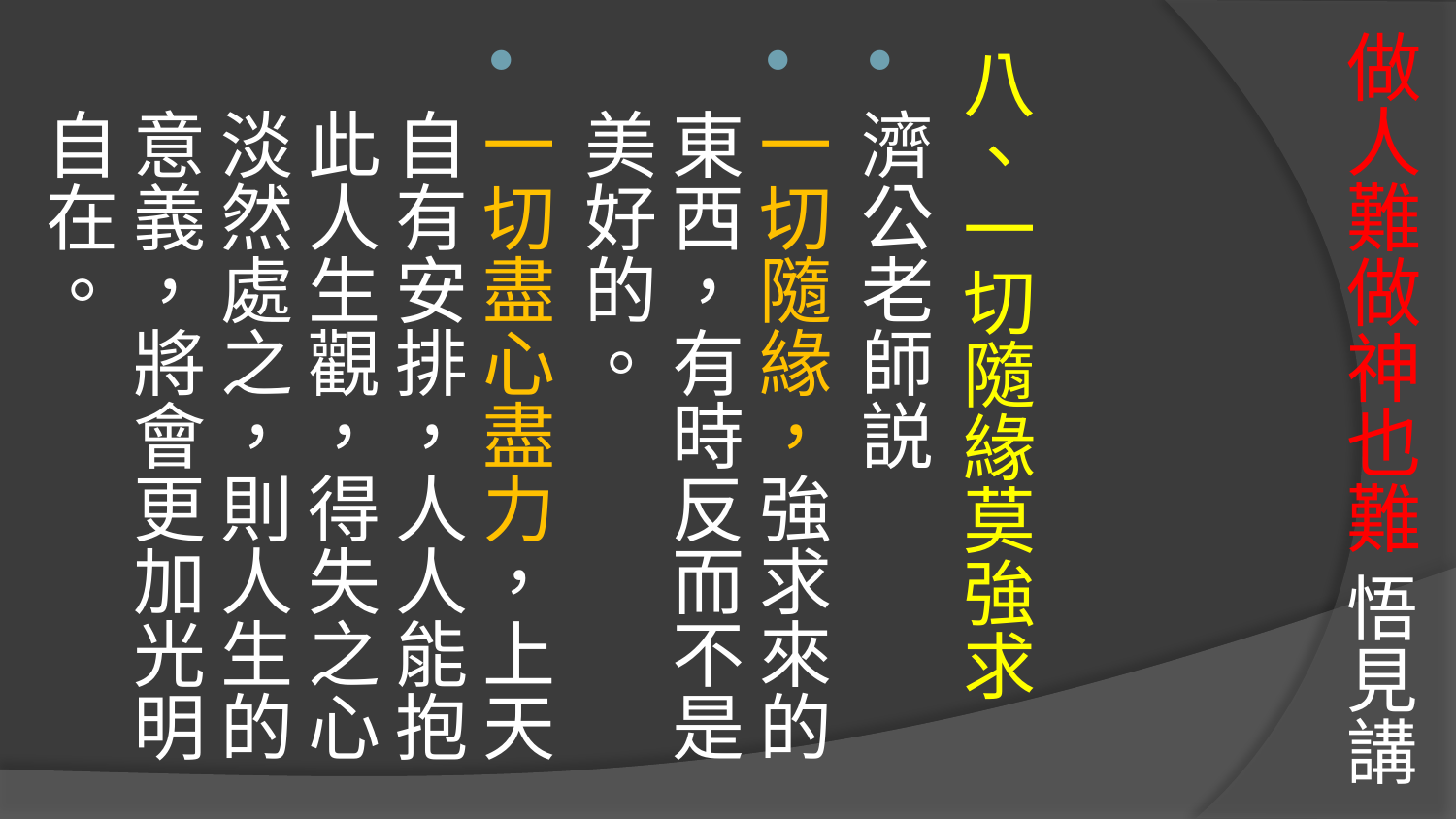

# 做人難做神也難 悟見講
八、一切隨緣莫強求
濟公老師説
一切隨緣，強求來的東西，有時反而不是美好的。
一切盡心盡力，上天自有安排，人人能抱此人生觀，得失之心淡然處之，則人生的意義，將會更加光明自在。